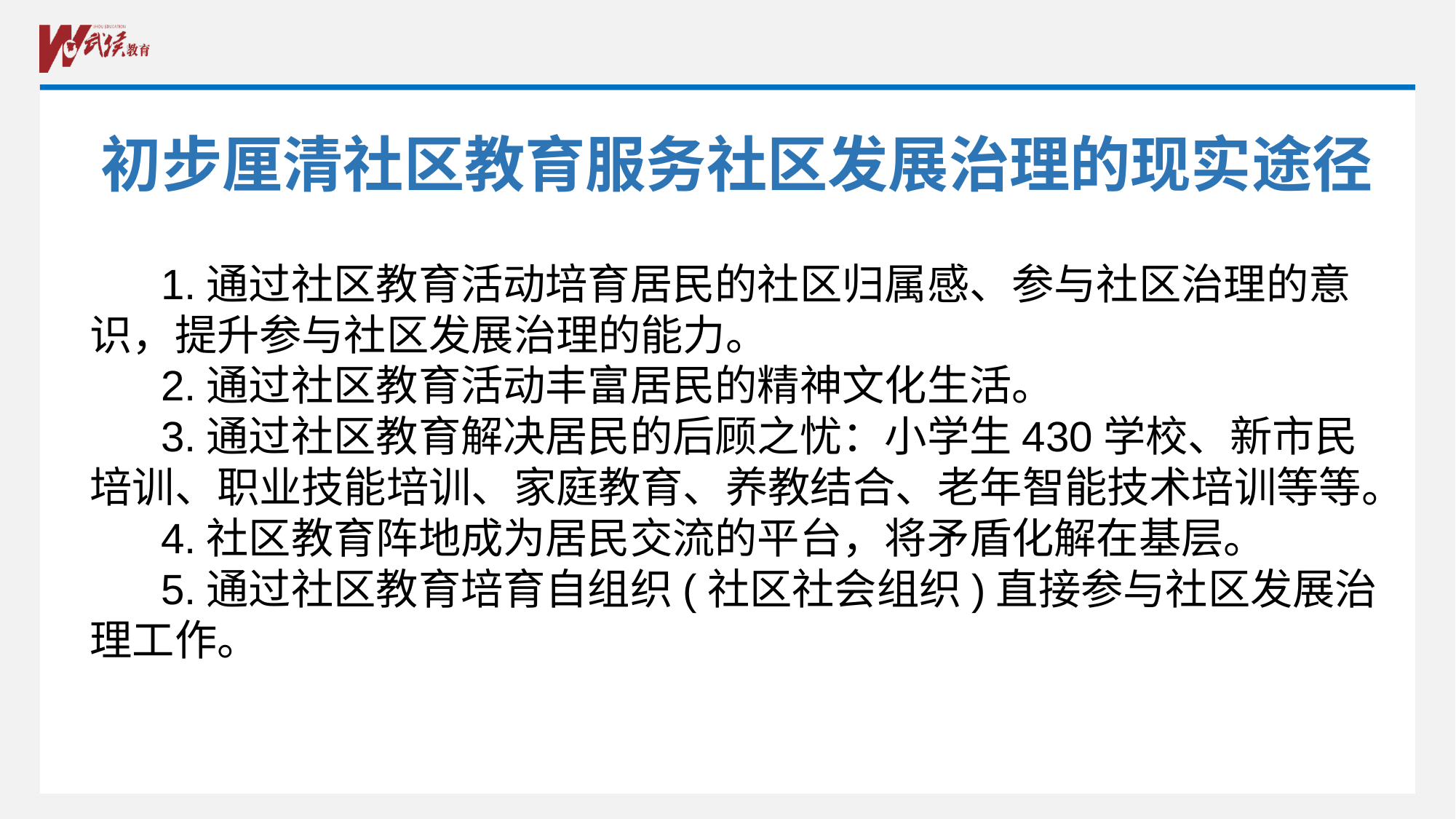

初步厘清社区教育服务社区发展治理的现实途径

      1.通过社区教育活动培育居民的社区归属感、参与社区治理的意识，提升参与社区发展治理的能力。
      2.通过社区教育活动丰富居民的精神文化生活。
      3.通过社区教育解决居民的后顾之忧：小学生430学校、新市民培训、职业技能培训、家庭教育、养教结合、老年智能技术培训等等。
      4.社区教育阵地成为居民交流的平台，将矛盾化解在基层。
      5.通过社区教育培育自组织(社区社会组织)直接参与社区发展治理工作。